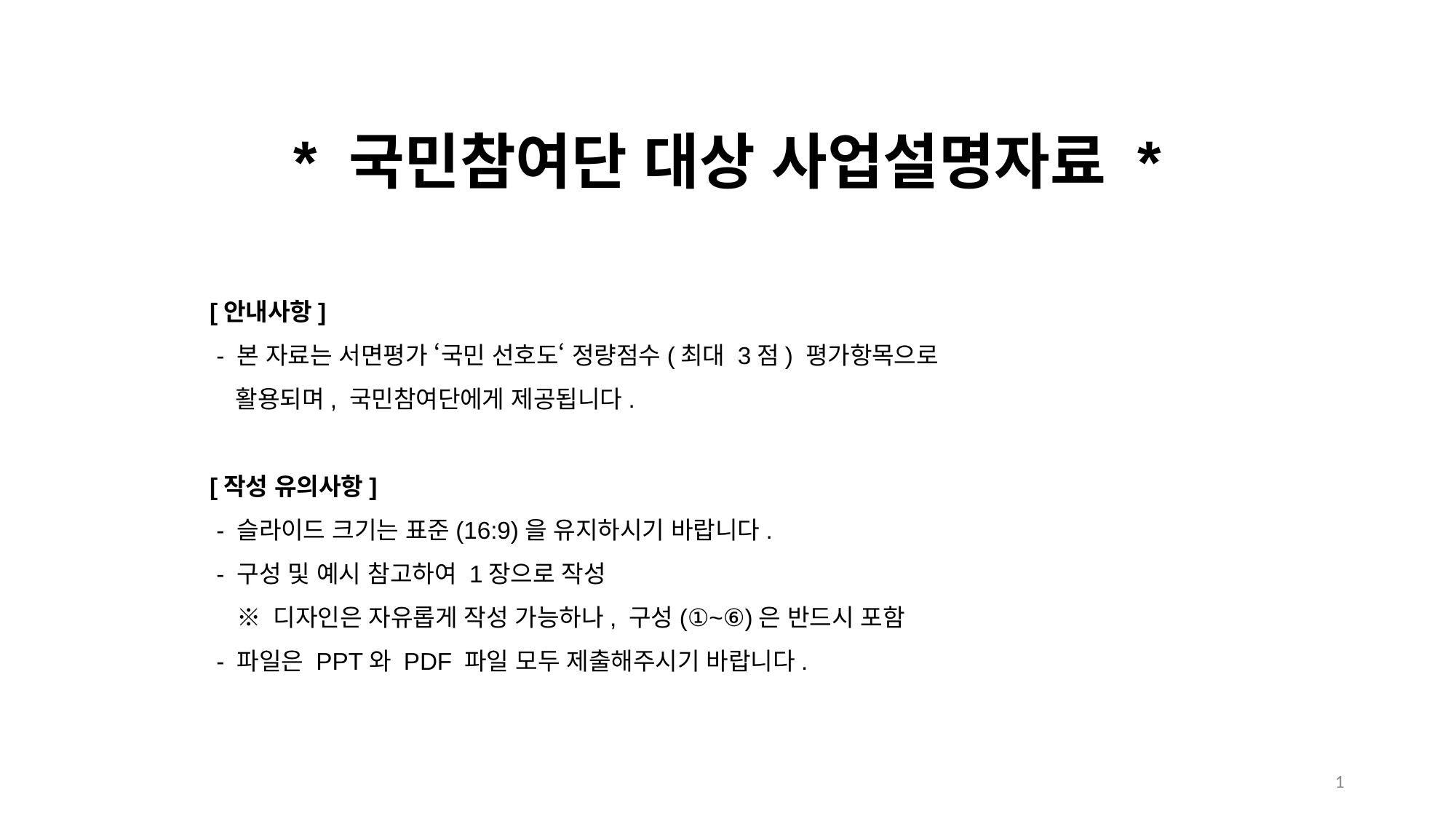

* 국민참여단 대상 사업설명자료 *
[안내사항]
 - 본 자료는 서면평가 ‘국민 선호도‘ 정량점수(최대 3점) 평가항목으로
   활용되며, 국민참여단에게 제공됩니다.

[작성 유의사항]
 - 슬라이드 크기는 표준(16:9)을 유지하시기 바랍니다.
 - 구성 및 예시 참고하여 1장으로 작성
    ※ 디자인은 자유롭게 작성 가능하나, 구성(①~⑥)은 반드시 포함
 - 파일은 PPT와 PDF 파일 모두 제출해주시기 바랍니다.
1